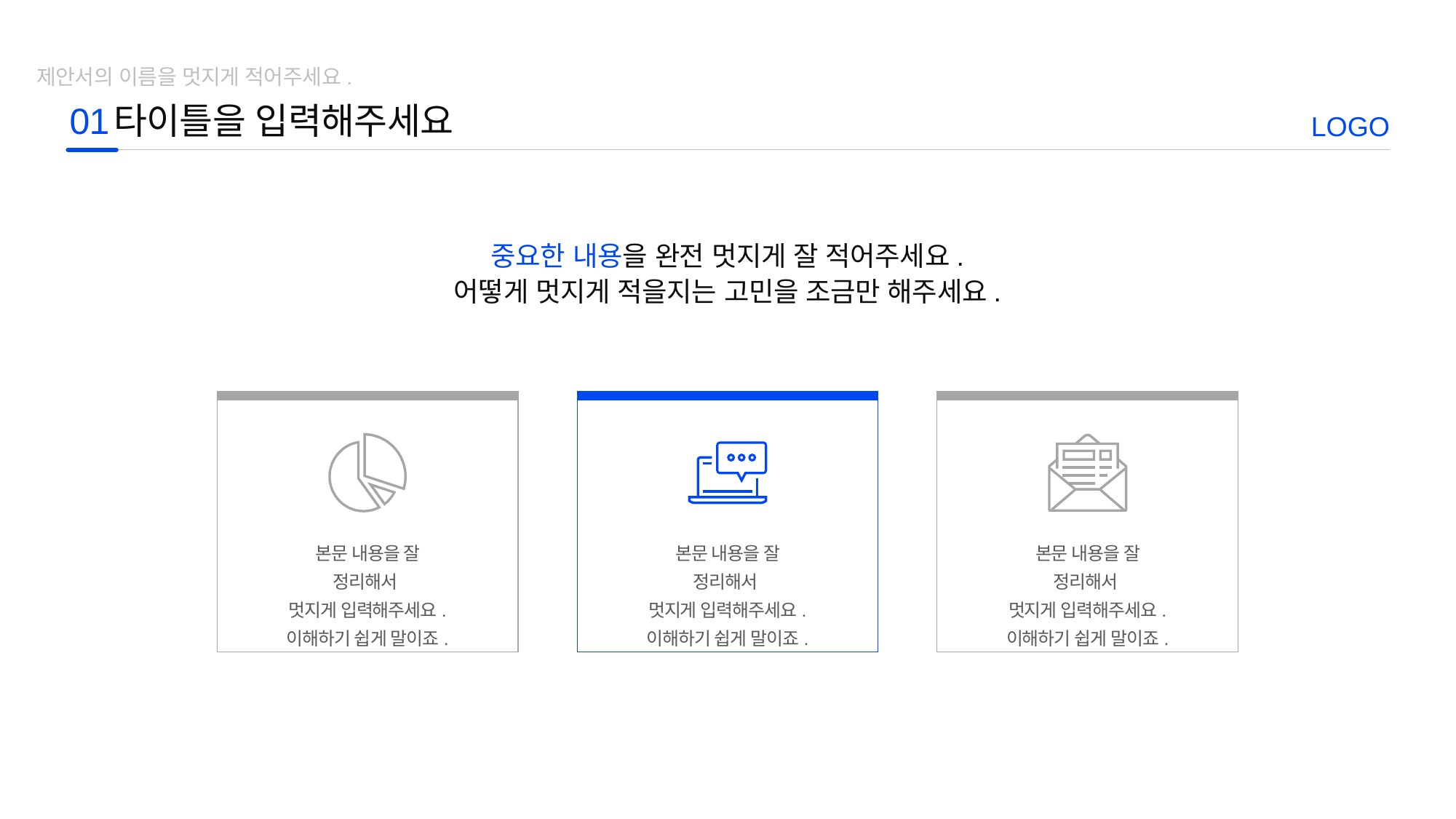

제안서의 이름을 멋지게 적어주세요.
01
타이틀을 입력해주세요
LOGO
중요한 내용을 완전 멋지게 잘 적어주세요.
어떻게 멋지게 적을지는 고민을 조금만 해주세요.

본문 내용을 잘 정리해서
멋지게 입력해주세요.
이해하기 쉽게 말이죠.
본문 내용을 잘 정리해서
멋지게 입력해주세요.
이해하기 쉽게 말이죠.
본문 내용을 잘 정리해서
멋지게 입력해주세요.
이해하기 쉽게 말이죠.